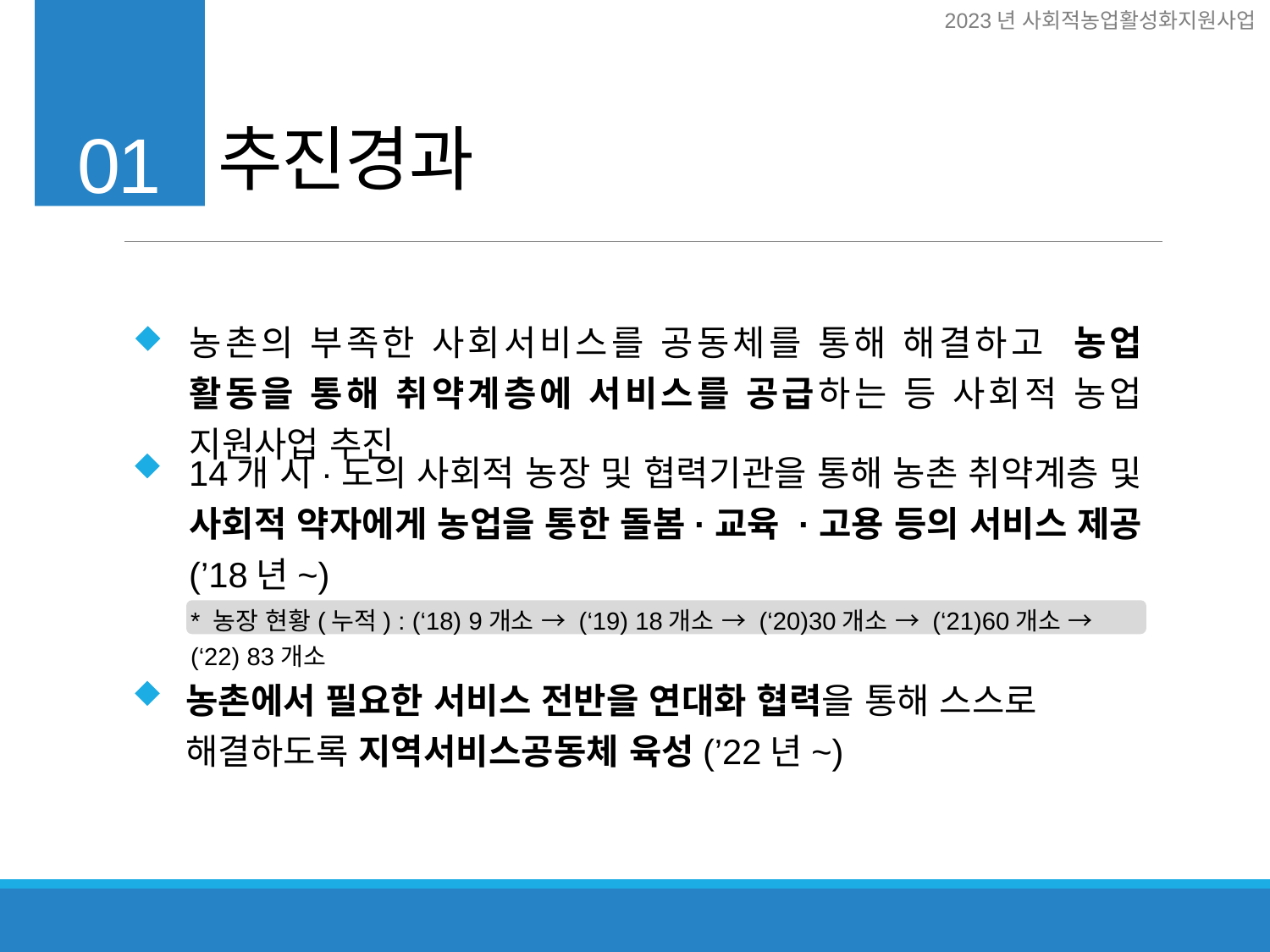

# 추진경과
01
농촌의 부족한 사회서비스를 공동체를 통해 해결하고  농업 활동을 통해 취약계층에 서비스를 공급하는 등 사회적 농업 지원사업 추진

14개 시·도의 사회적 농장 및 협력기관을 통해 농촌 취약계층 및 사회적 약자에게 농업을 통한 돌봄·교육 ·고용 등의 서비스 제공 (’18년~)

* 농장 현황(누적) : (‘18) 9개소 → (‘19) 18개소 → (‘20)30개소 → (‘21)60개소 → (‘22) 83개소

농촌에서 필요한 서비스 전반을 연대화 협력을 통해 스스로 해결하도록 지역서비스공동체 육성(’22년~)